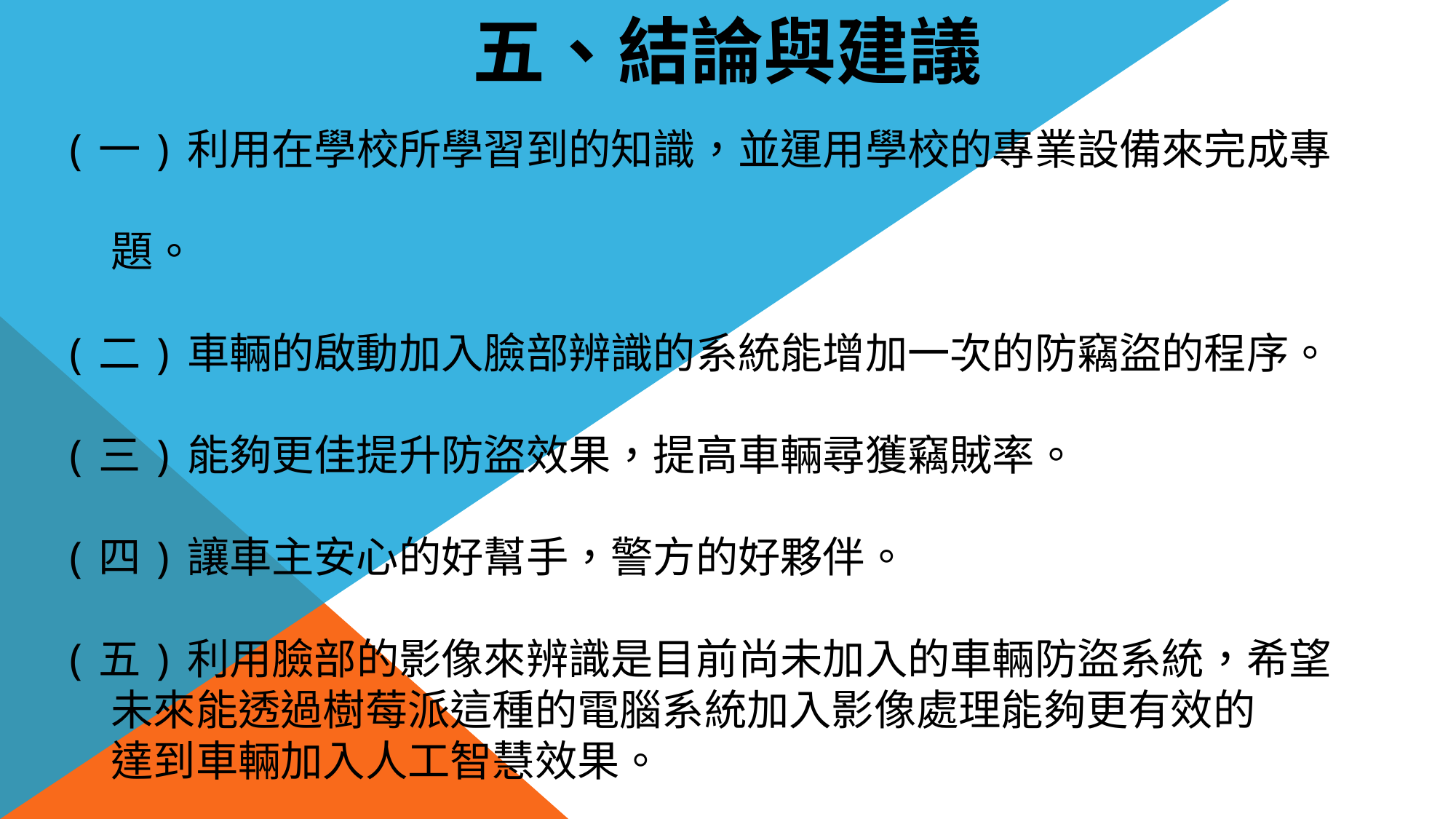

五、結論與建議

(一)利用在學校所學習到的知識，並運用學校的專業設備來完成專
    題。

(二)車輛的啟動加入臉部辨識的系統能增加一次的防竊盜的程序。

(三)能夠更佳提升防盜效果，提高車輛尋獲竊賊率。

(四)讓車主安心的好幫手，警方的好夥伴。

(五)利用臉部的影像來辨識是目前尚未加入的車輛防盜系統，希望
    未來能透過樹莓派這種的電腦系統加入影像處理能夠更有效的
    達到車輛加入人工智慧效果。